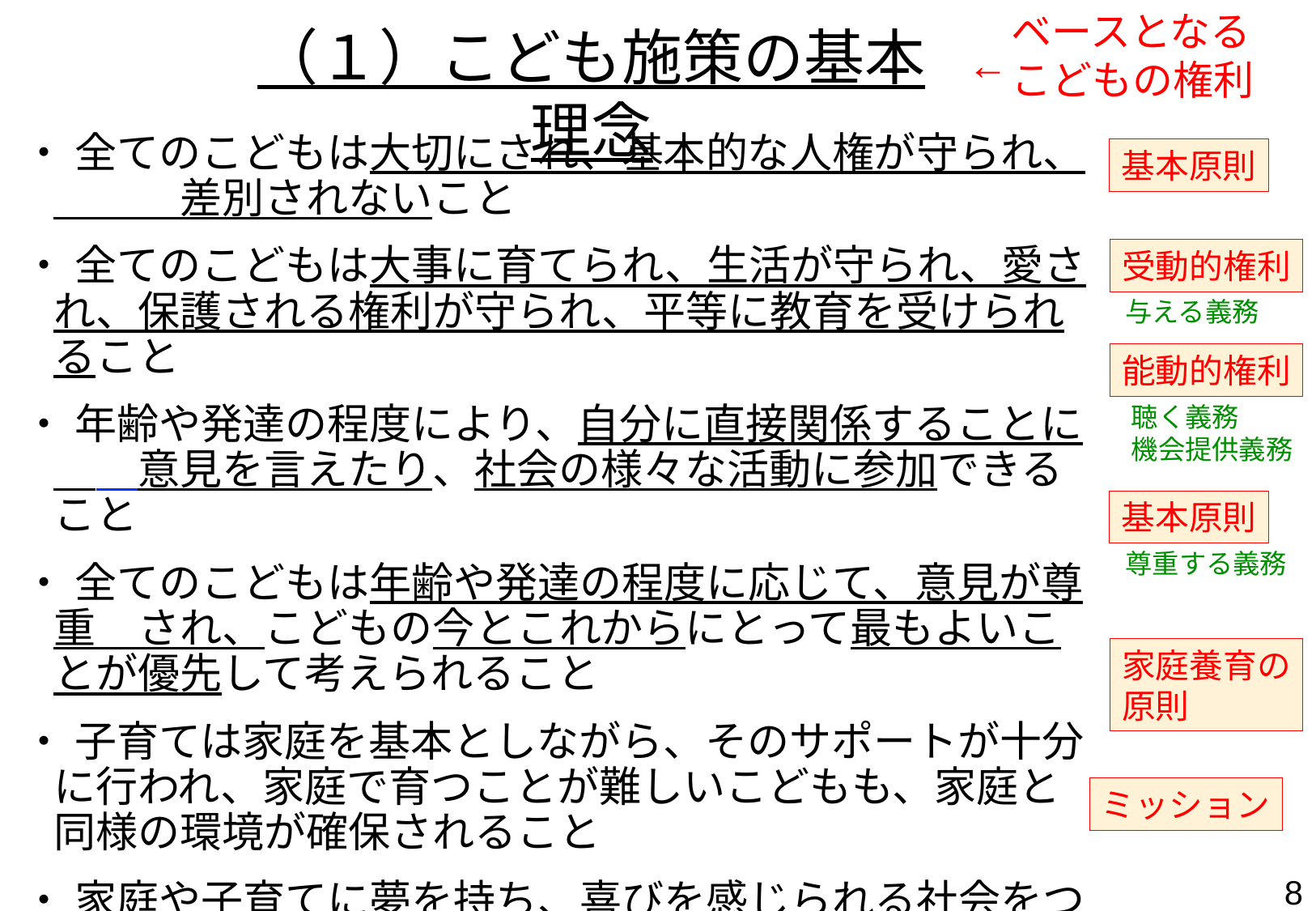

ベースとなる
こどもの権利
（１）こども施策の基本理念

←
・ 全てのこどもは大切にされ、基本的な人権が守られ、　　　差別されないこと
・ 全てのこどもは大事に育てられ、生活が守られ、愛され、保護される権利が守られ、平等に教育を受けられること
・ 年齢や発達の程度により、自分に直接関係することに　　意見を言えたり、社会の様々な活動に参加できること
・ 全てのこどもは年齢や発達の程度に応じて、意見が尊重　され、こどもの今とこれからにとって最もよいことが優先して考えられること
・ 子育ては家庭を基本としながら、そのサポートが十分に行われ、家庭で育つことが難しいこどもも、家庭と同様の環境が確保されること
・ 家庭や子育てに夢を持ち、喜びを感じられる社会をつくること
基本原則
受動的権利
与える義務
能動的権利
聴く義務
機会提供義務
基本原則
尊重する義務
家庭養育の
原則
ミッション
8